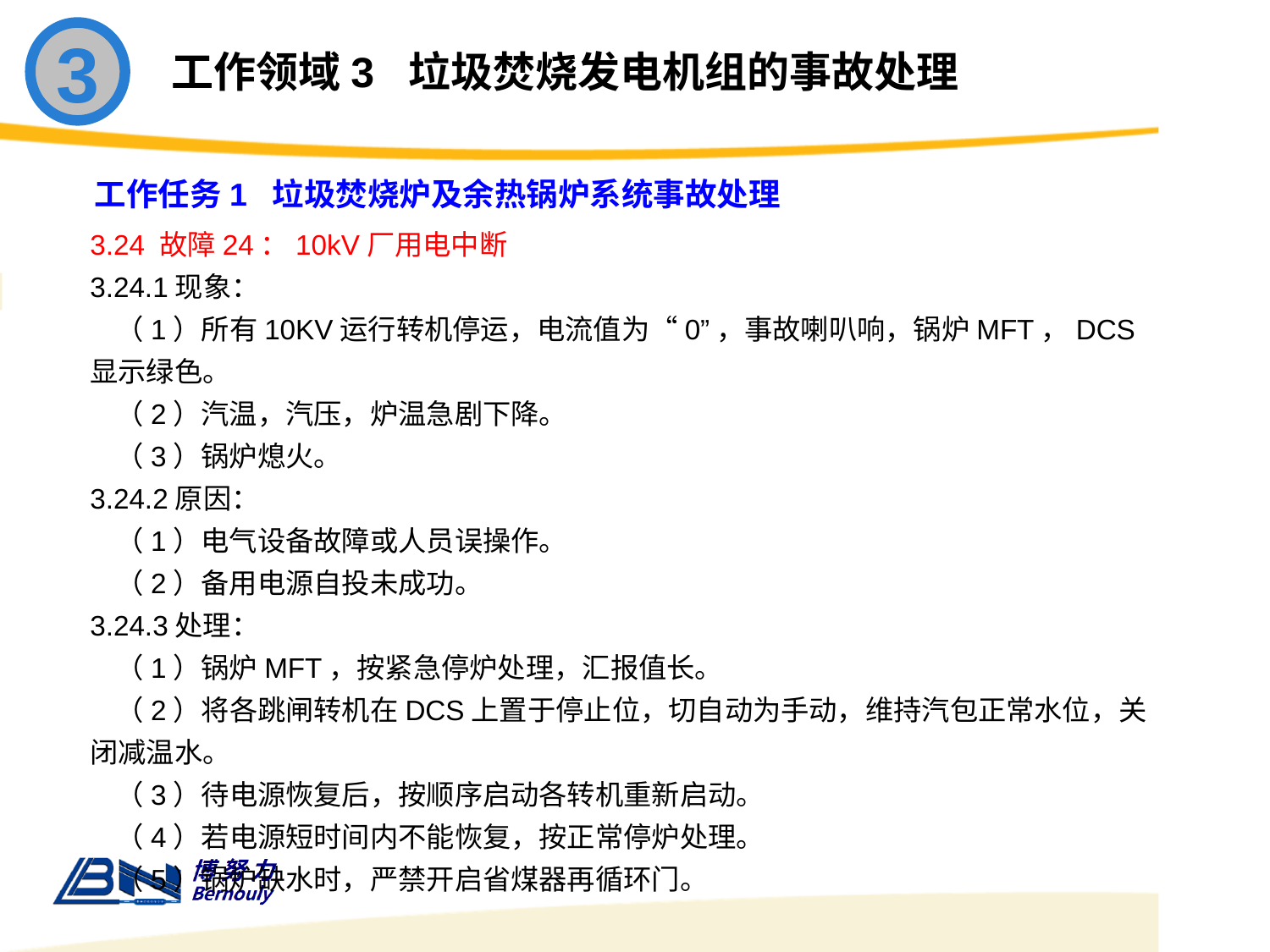

3
工作领域3  垃圾焚烧发电机组的事故处理
工作任务1  垃圾焚烧炉及余热锅炉系统事故处理
3.24 故障24：10kV厂用电中断
3.24.1现象：
   （1）所有10KV运行转机停运，电流值为“0”，事故喇叭响，锅炉MFT，DCS显示绿色。
   （2）汽温，汽压，炉温急剧下降。
   （3）锅炉熄火。
3.24.2原因：
   （1）电气设备故障或人员误操作。
   （2）备用电源自投未成功。
3.24.3处理：
   （1）锅炉MFT，按紧急停炉处理，汇报值长。
   （2）将各跳闸转机在DCS上置于停止位，切自动为手动，维持汽包正常水位，关闭减温水。
   （3）待电源恢复后，按顺序启动各转机重新启动。
   （4）若电源短时间内不能恢复，按正常停炉处理。
   （5）锅炉缺水时，严禁开启省煤器再循环门。